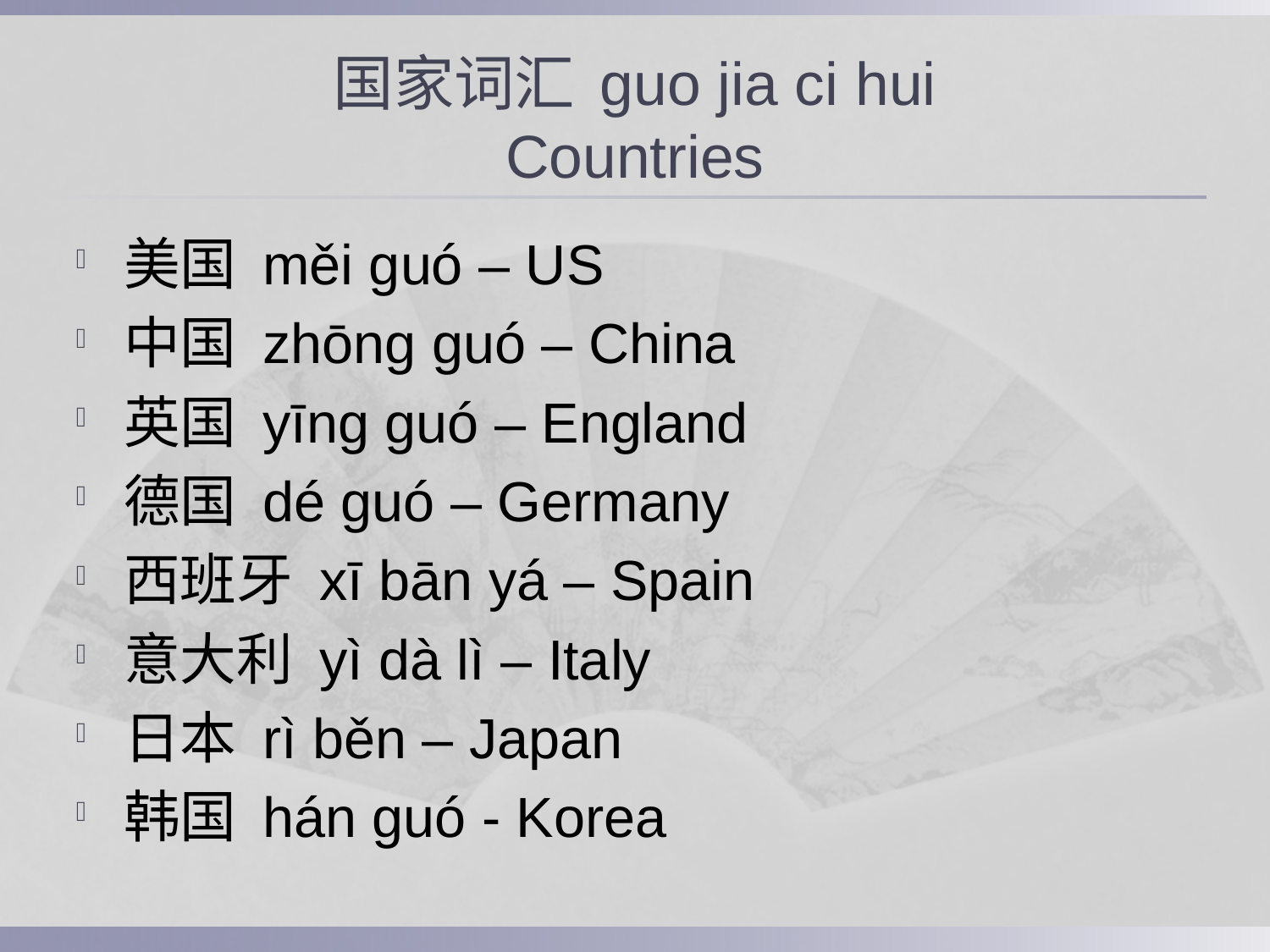

# 国家词汇 guo jia ci hui Countries
美国 měi guó – US
中国 zhōng guó – China
英国 yīng guó – England
德国 dé guó – Germany
西班牙 xī bān yá – Spain
意大利 yì dà lì – Italy
日本 rì běn – Japan
韩国 hán guó - Korea